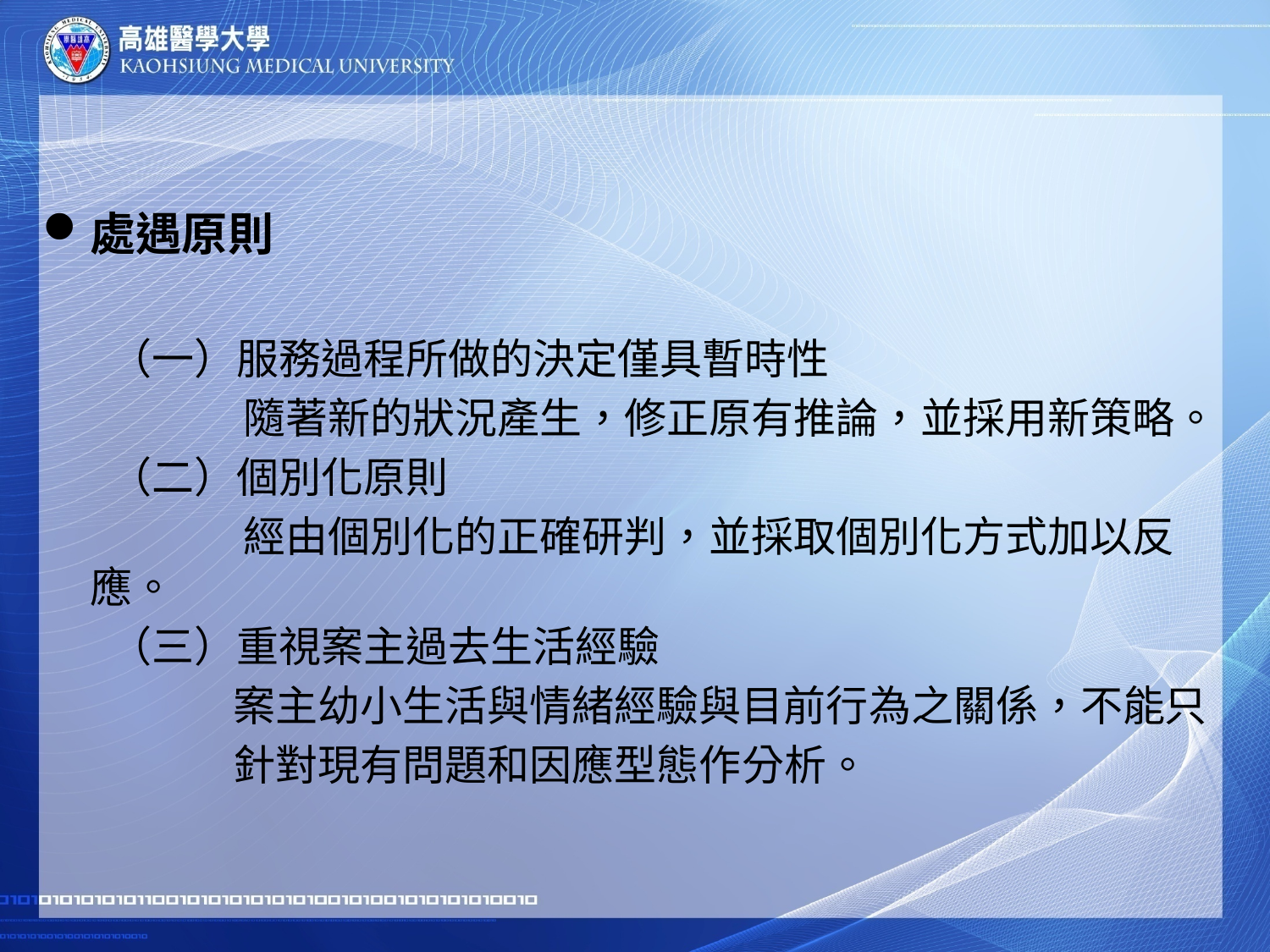

#
處遇原則

      （一）服務過程所做的決定僅具暫時性
                    隨著新的狀況產生，修正原有推論，並採用新策略。
      （二）個別化原則
                    經由個別化的正確研判，並採取個別化方式加以反 應。
      （三）重視案主過去生活經驗
                   案主幼小生活與情緒經驗與目前行為之關係，不能只
                   針對現有問題和因應型態作分析。